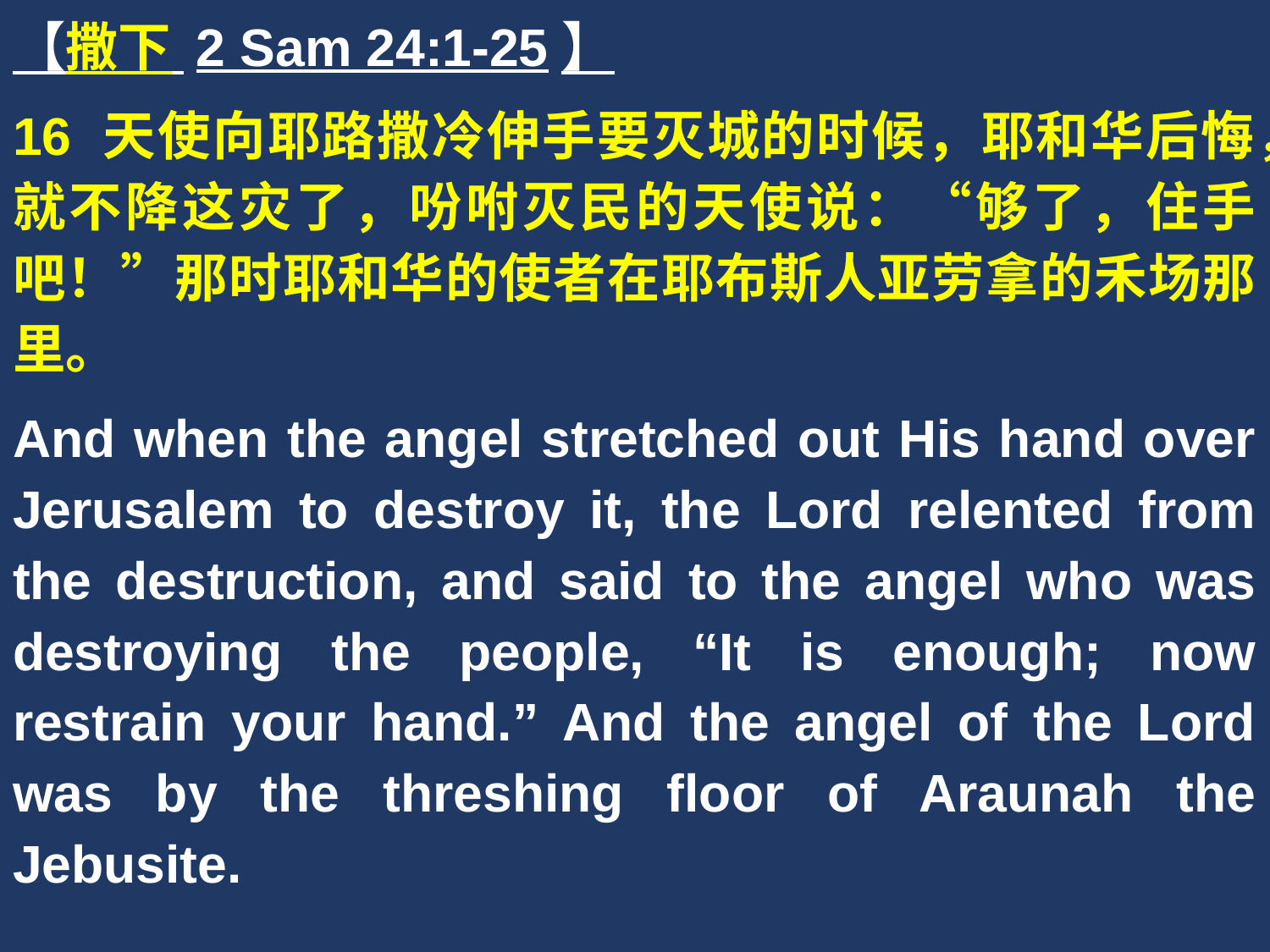

【撒下 2 Sam 24:1-25】
16 天使向耶路撒冷伸手要灭城的时候，耶和华后悔，就不降这灾了，吩咐灭民的天使说：“够了，住手吧！”那时耶和华的使者在耶布斯人亚劳拿的禾场那里。
And when the angel stretched out His hand over Jerusalem to destroy it, the Lord relented from the destruction, and said to the angel who was destroying the people, “It is enough; now restrain your hand.” And the angel of the Lord was by the threshing floor of Araunah the Jebusite.